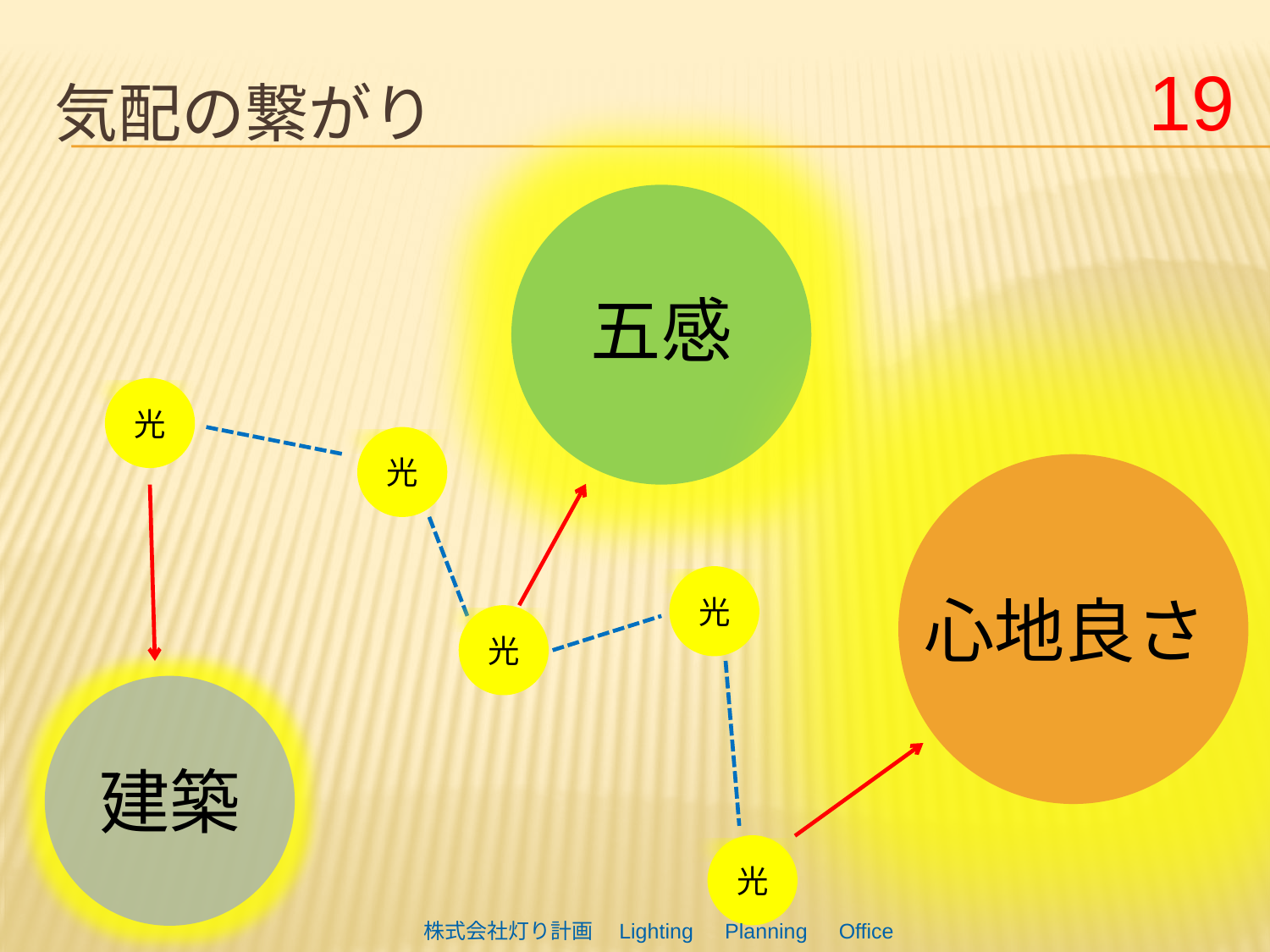

19
# 気配の繋がり

五感
光
光

光
心地良さ
光

建築
光
株式会社灯り計画　Lighting　Planning　Office